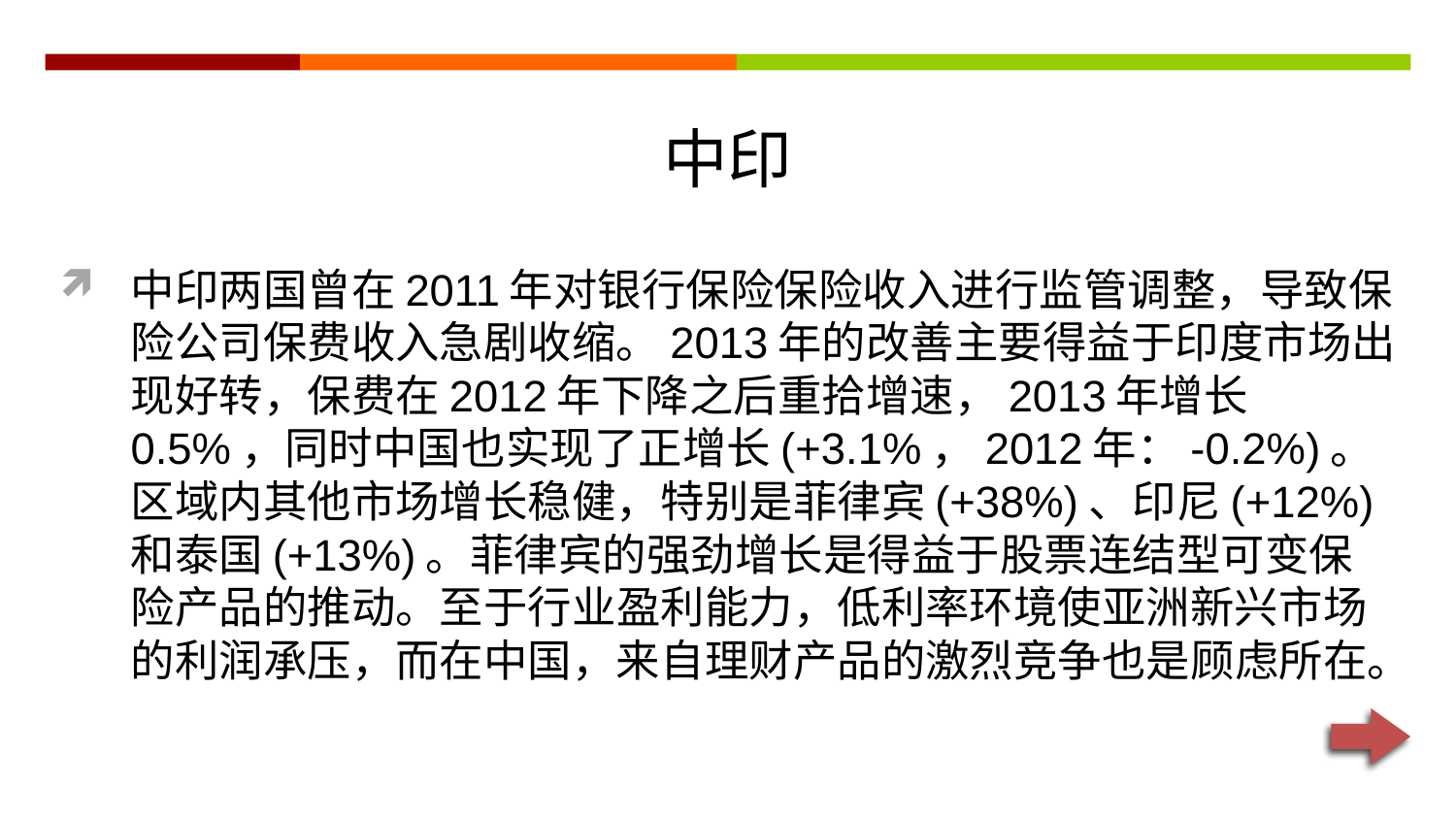

中印
中印两国曾在2011年对银行保险保险收入进行监管调整，导致保险公司保费收入急剧收缩。2013年的改善主要得益于印度市场出现好转，保费在2012年下降之后重拾增速，2013年增长0.5%，同时中国也实现了正增长(+3.1%，2012年：-0.2%)。区域内其他市场增长稳健，特别是菲律宾(+38%)、印尼(+12%)和泰国(+13%)。菲律宾的强劲增长是得益于股票连结型可变保险产品的推动。至于行业盈利能力，低利率环境使亚洲新兴市场的利润承压，而在中国，来自理财产品的激烈竞争也是顾虑所在。